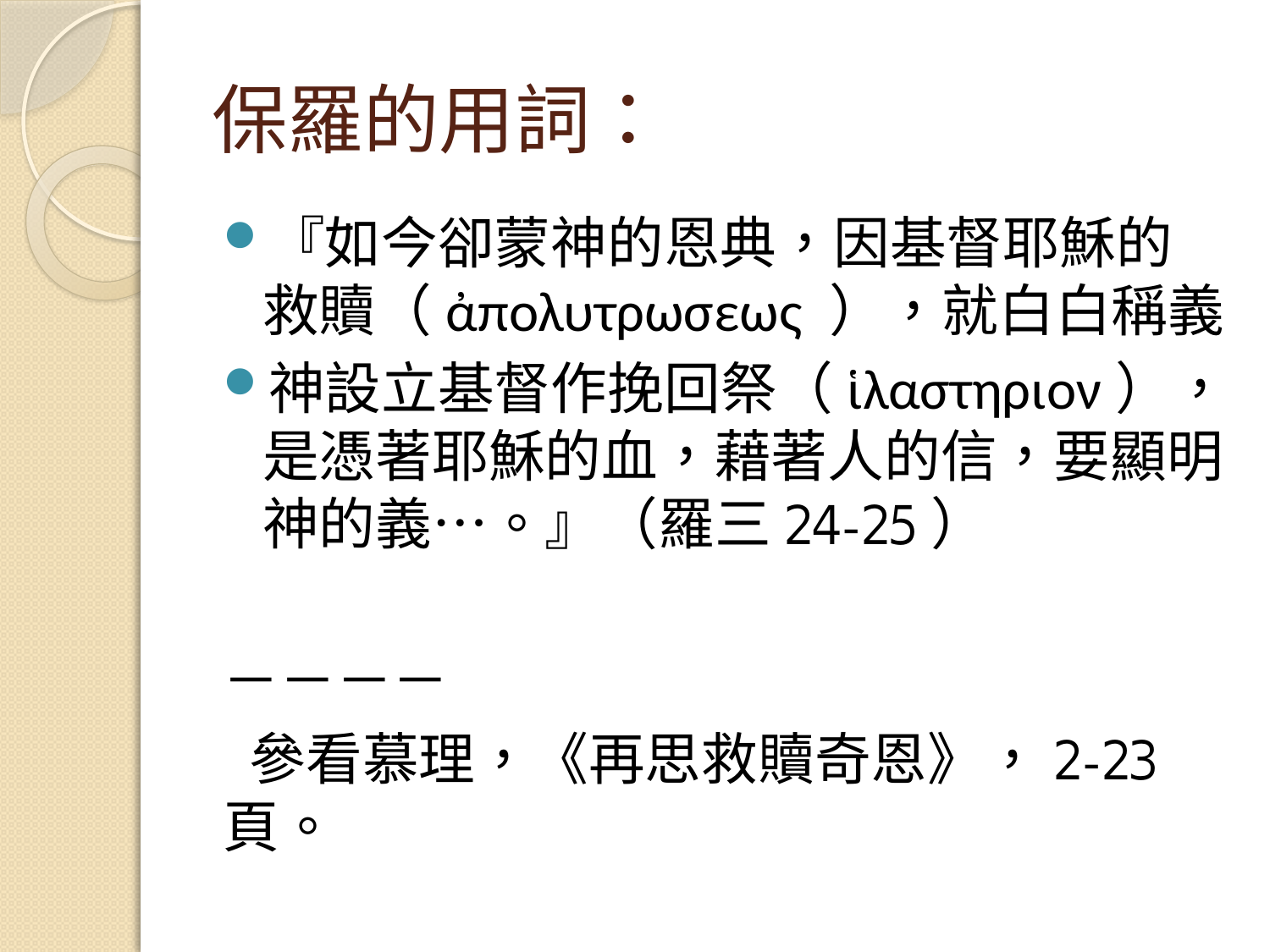

# 保羅的用詞：
『如今卻蒙神的恩典，因基督耶穌的救贖（ἀπολυτρωσεως ），就白白稱義
神設立基督作挽回祭（ἱλαστηριον），是憑著耶穌的血，藉著人的信，要顯明神的義…。』（羅三24-25）

－－－－
 參看慕理，《再思救贖奇恩》，2-23頁。